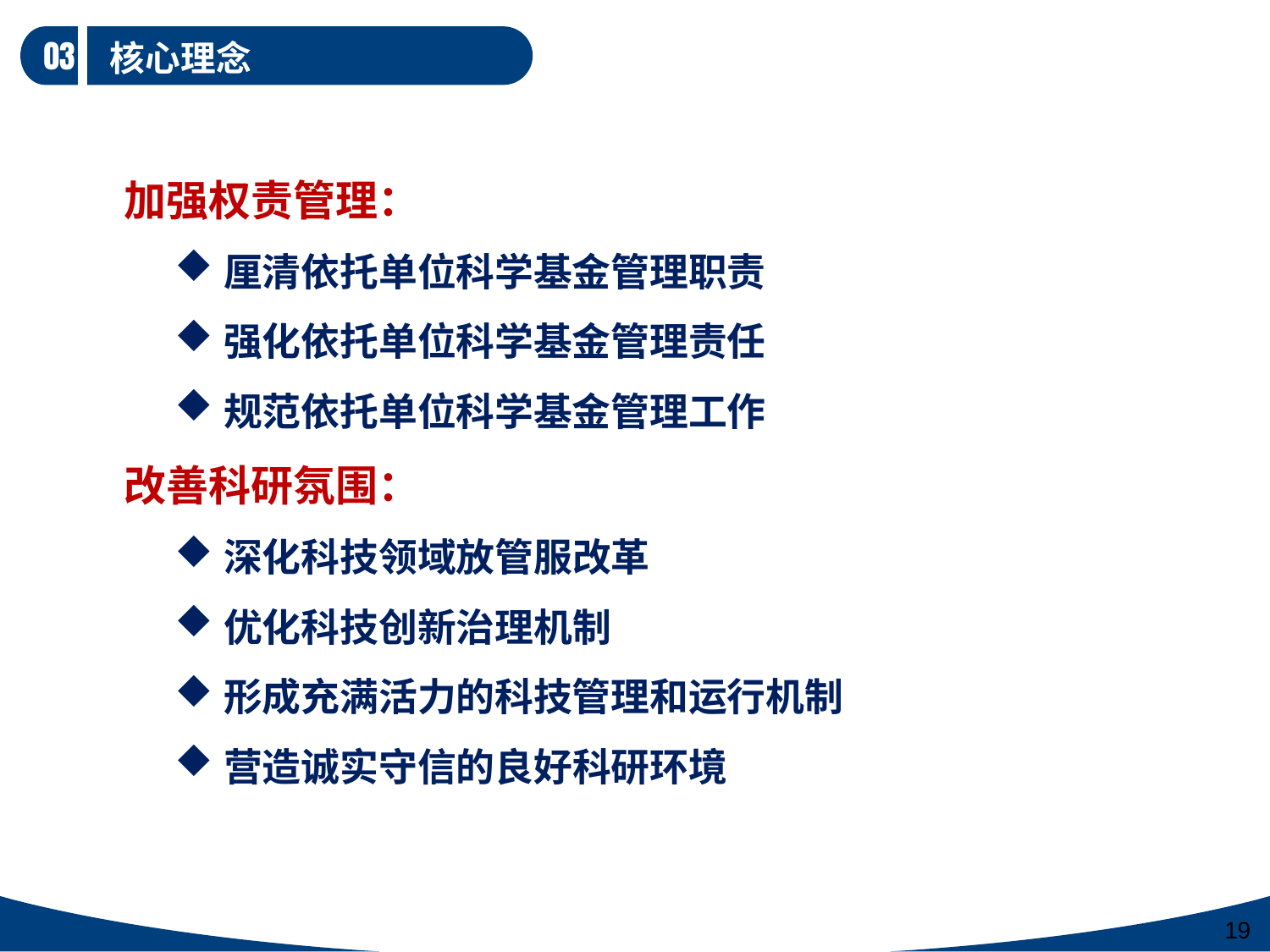

核心理念
03
加强权责管理：
厘清依托单位科学基金管理职责
强化依托单位科学基金管理责任
规范依托单位科学基金管理工作
改善科研氛围：
深化科技领域放管服改革
优化科技创新治理机制
形成充满活力的科技管理和运行机制
营造诚实守信的良好科研环境

19